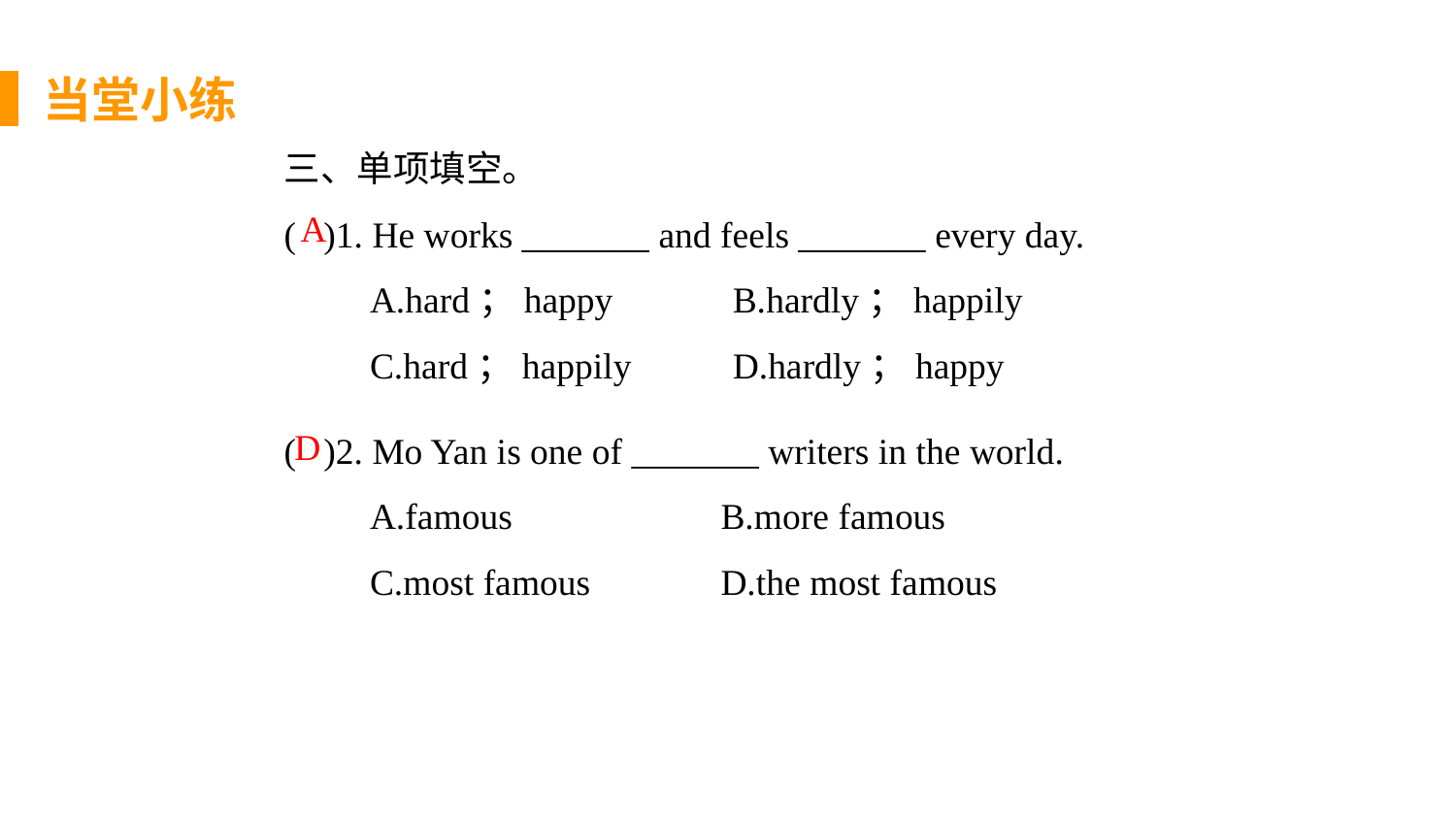

当堂小练

三、单项填空。
(   )1. He works _______ and feels _______ every day.
A.hard；happy             B.hardly；happily
C.hard；happily           D.hardly；happy
A
(   )2. Mo Yan is one of _______ writers in the world.
A.famous     		B.more famous
C.most famous     	D.the most famous
D